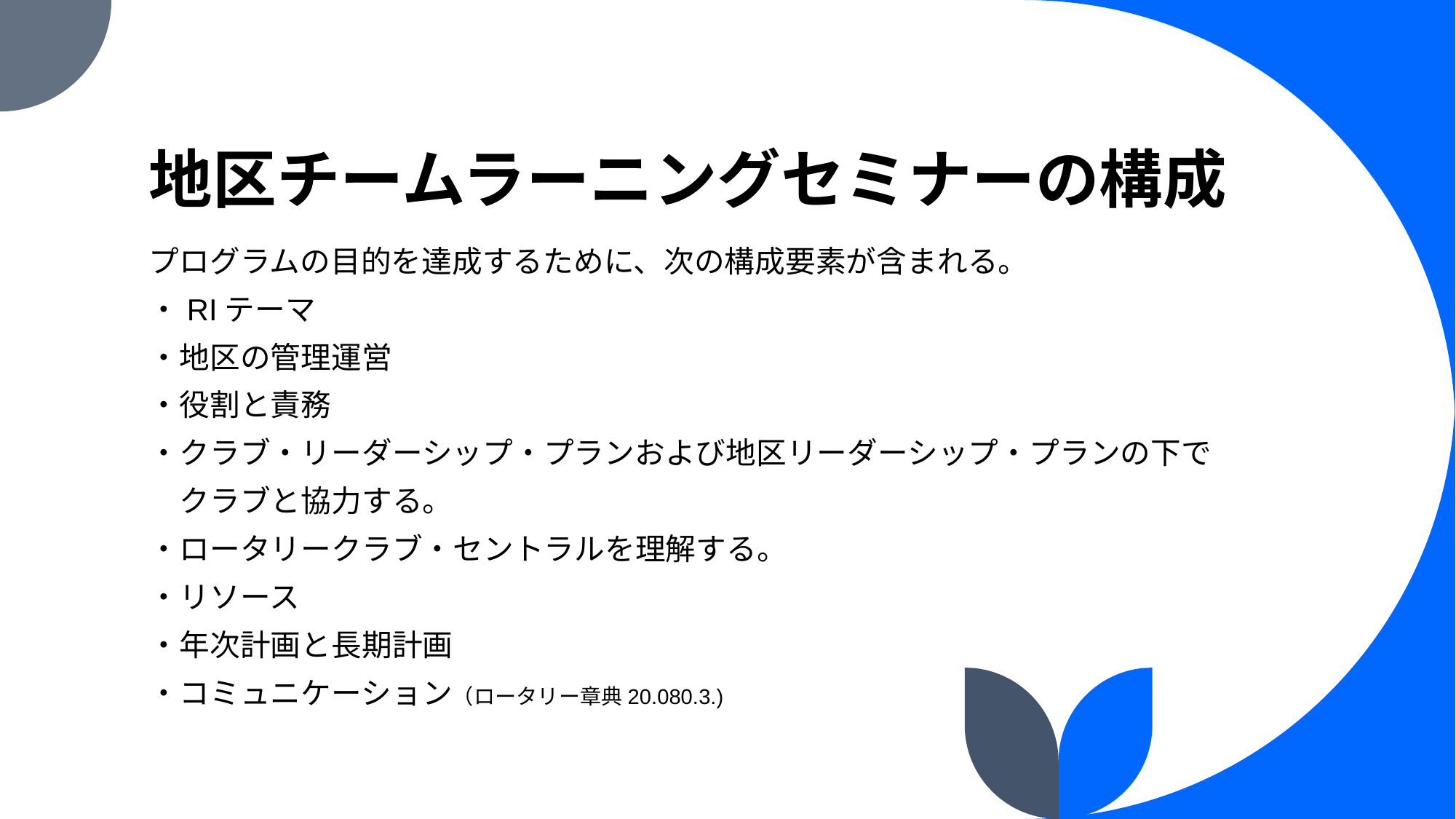

# 地区チームラーニングセミナーの構成
プログラムの目的を達成するために、次の構成要素が含まれる。
・RIテーマ
・地区の管理運営
・役割と責務
・クラブ・リーダーシップ・プランおよび地区リーダーシップ・プランの下で
　クラブと協力する。
・ロータリークラブ・セントラルを理解する。
・リソース
・年次計画と長期計画
・コミュニケーション（ロータリー章典20.080.3.)